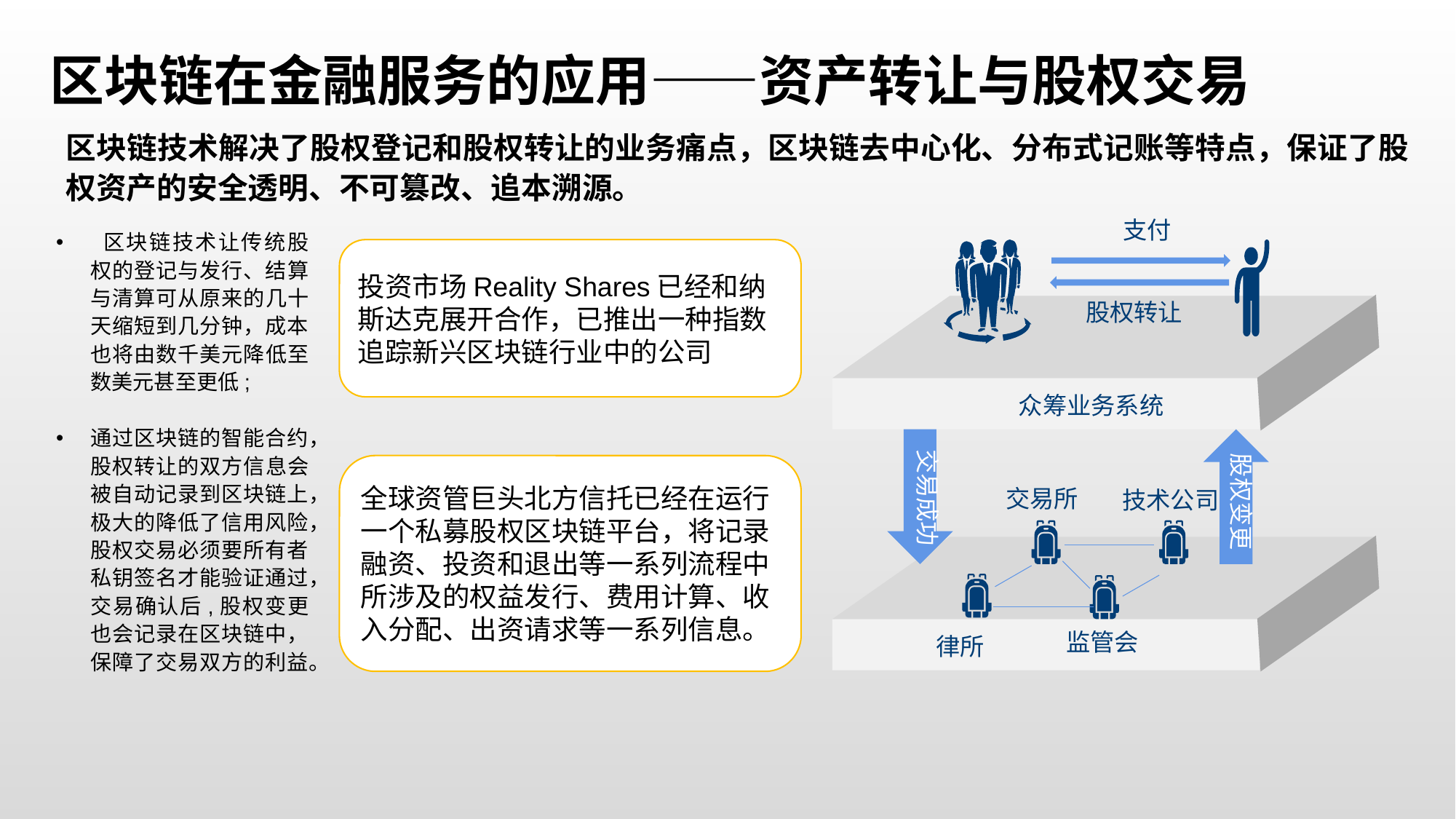

区块链在金融服务的应用——资产转让与股权交易
区块链技术解决了股权登记和股权转让的业务痛点，区块链去中心化、分布式记账等特点，保证了股权资产的安全透明、不可篡改、追本溯源。
支付
 区块链技术让传统股权的登记与发行、结算与清算可从原来的几十天缩短到几分钟，成本也将由数千美元降低至数美元甚至更低;

通过区块链的智能合约，股权转让的双方信息会被自动记录到区块链上，极大的降低了信用风险，股权交易必须要所有者私钥签名才能验证通过，交易确认后,股权变更也会记录在区块链中，保障了交易双方的利益。
投资市场Reality Shares已经和纳斯达克展开合作，已推出一种指数追踪新兴区块链行业中的公司

股权转让

众筹业务系统
交易成功
股权变更
全球资管巨头北方信托已经在运行一个私募股权区块链平台，将记录融资、投资和退出等一系列流程中所涉及的权益发行、费用计算、收入分配、出资请求等一系列信息。

交易所
技术公司

监管会
律所